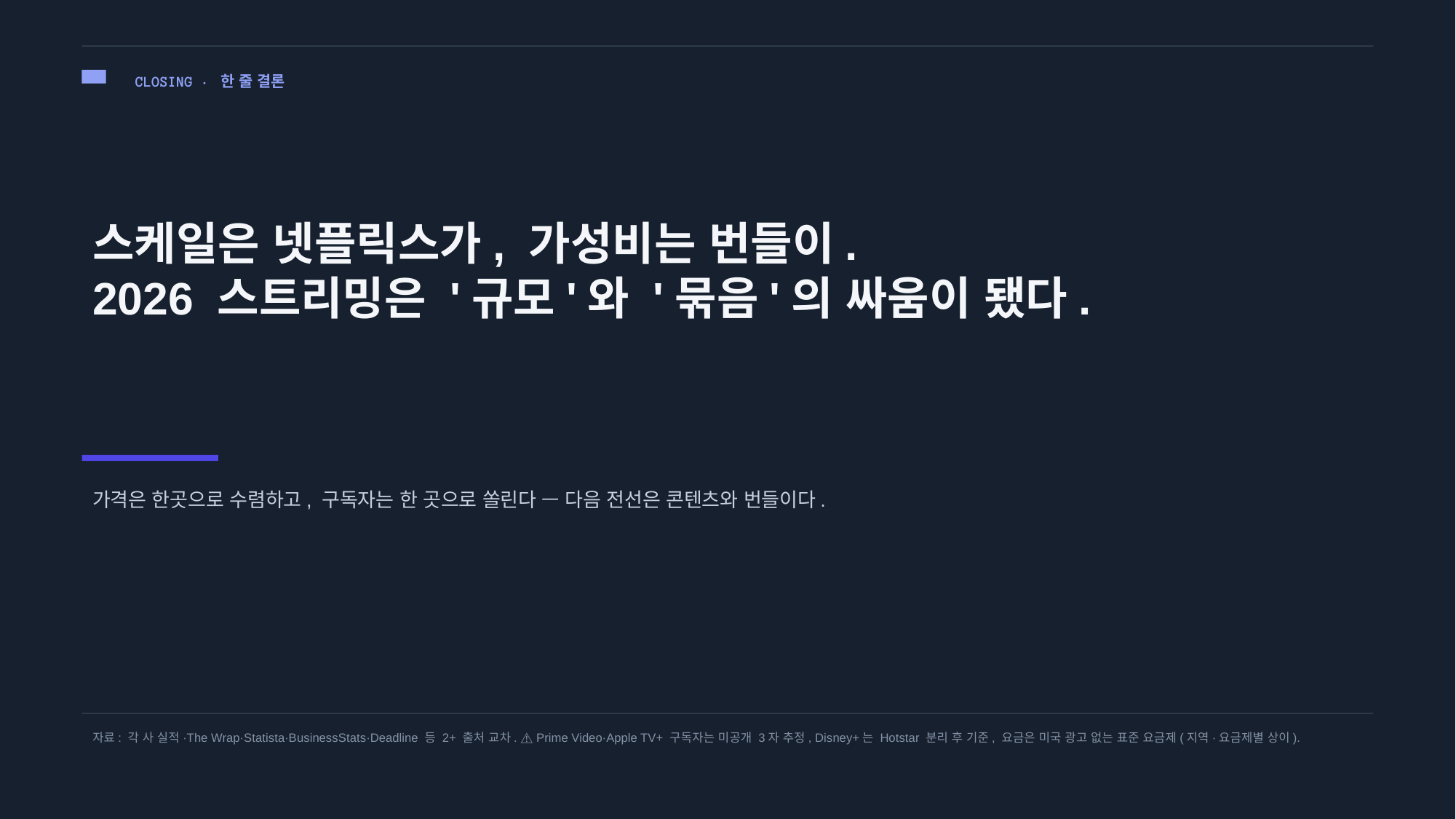

CLOSING · 한 줄 결론

스케일은 넷플릭스가, 가성비는 번들이.
2026 스트리밍은 '규모'와 '묶음'의 싸움이 됐다.

가격은 한곳으로 수렴하고, 구독자는 한 곳으로 쏠린다 — 다음 전선은 콘텐츠와 번들이다.

자료: 각 사 실적·The Wrap·Statista·BusinessStats·Deadline 등 2+ 출처 교차. ⚠ Prime Video·Apple TV+ 구독자는 미공개 3자 추정, Disney+는 Hotstar 분리 후 기준, 요금은 미국 광고 없는 표준 요금제(지역·요금제별 상이).